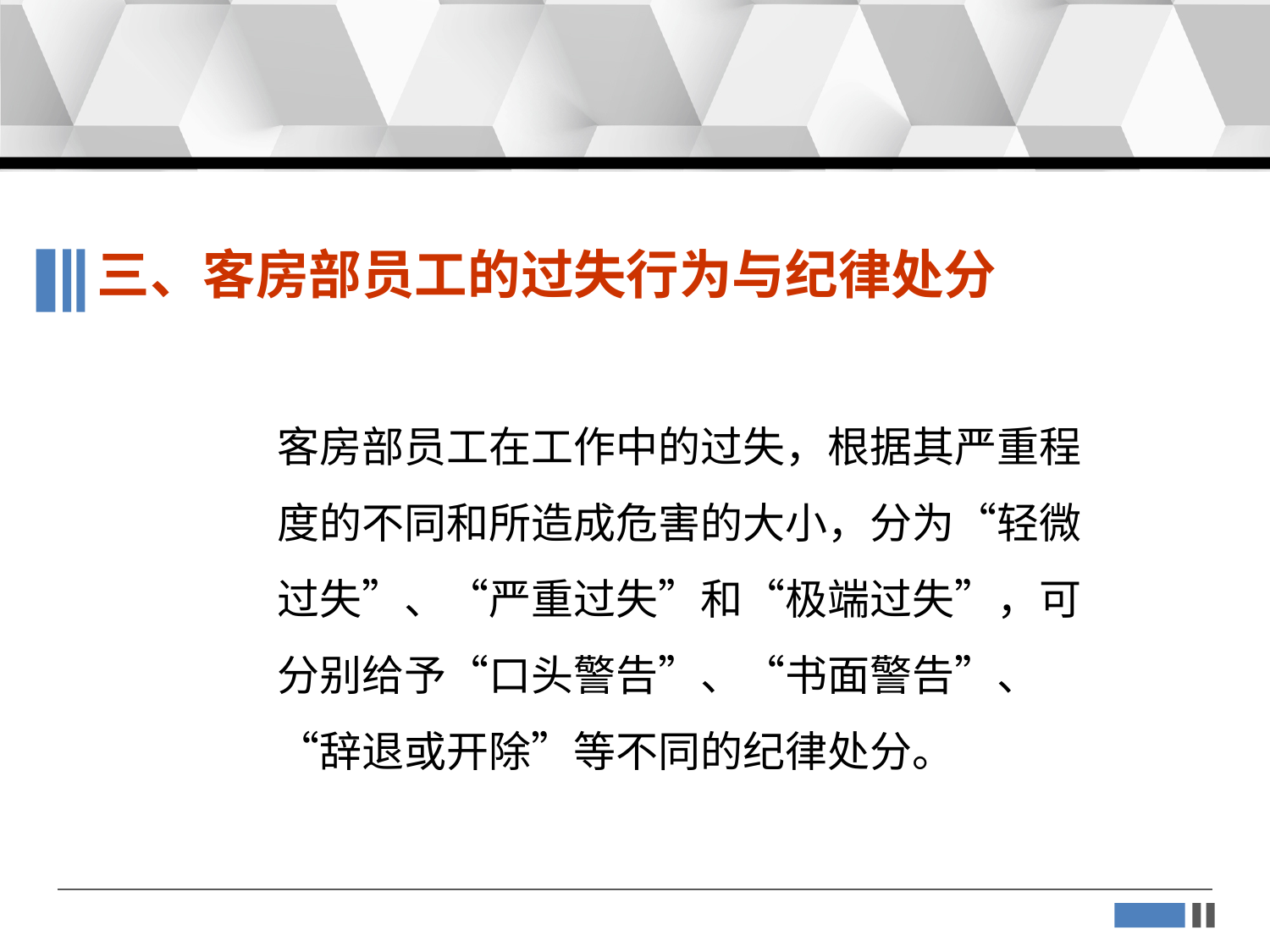

三、客房部员工的过失行为与纪律处分

客房部员工在工作中的过失，根据其严重程度的不同和所造成危害的大小，分为“轻微过失”、“严重过失”和“极端过失”，可分别给予“口头警告”、“书面警告”、“辞退或开除”等不同的纪律处分。